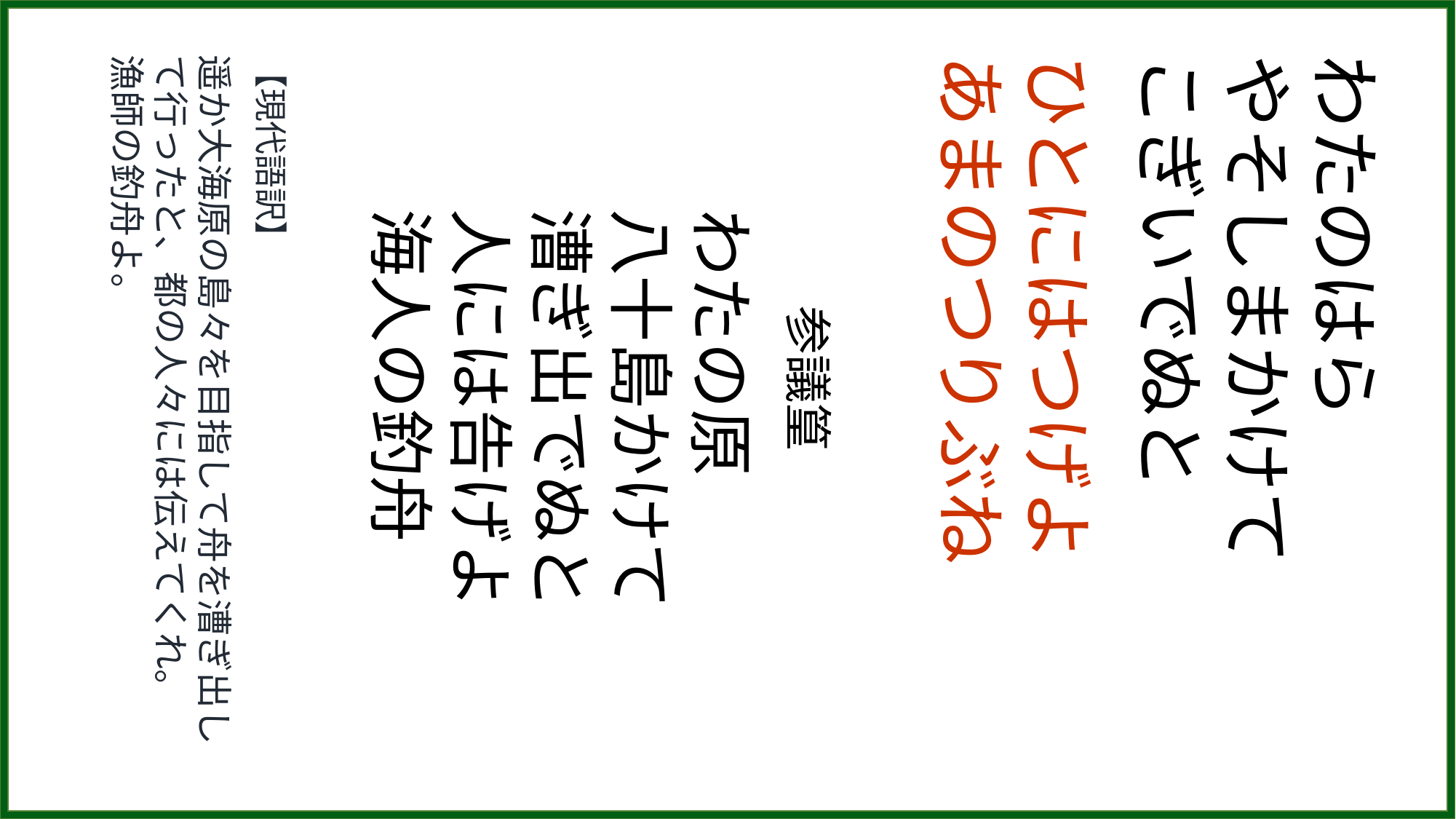

【現代語訳】

遥か大海原の島々を目指して舟を漕ぎ出して行ったと、都の人々には伝えてくれ。
漁師の釣舟よ。
　　参議篁

わたの原
八十島かけて
漕ぎ出でぬと
人には告げよ
海人の釣舟
ひとにはつげよ
あまのつりぶね
わたのはら
やそしまかけて
こぎいでぬと